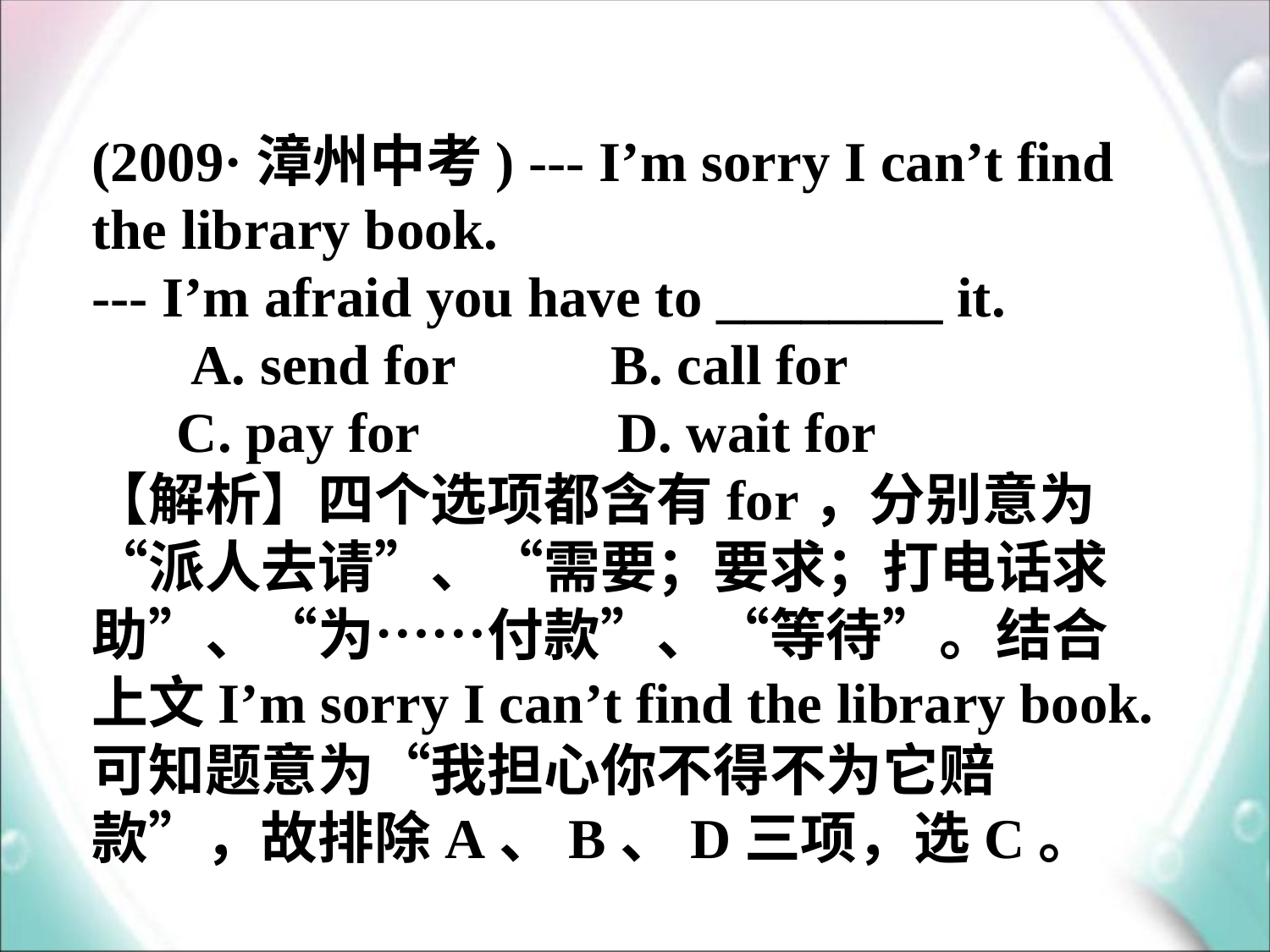

(2009·漳州中考) --- I’m sorry I can’t find the library book.
--- I’m afraid you have to ________ it.
       A. send for           B. call for
      C. pay for              D. wait for
【解析】四个选项都含有for，分别意为“派人去请”、“需要；要求；打电话求助”、“为……付款”、“等待”。结合上文I’m sorry I can’t find the library book.可知题意为“我担心你不得不为它赔款”，故排除A、B、D三项，选C。